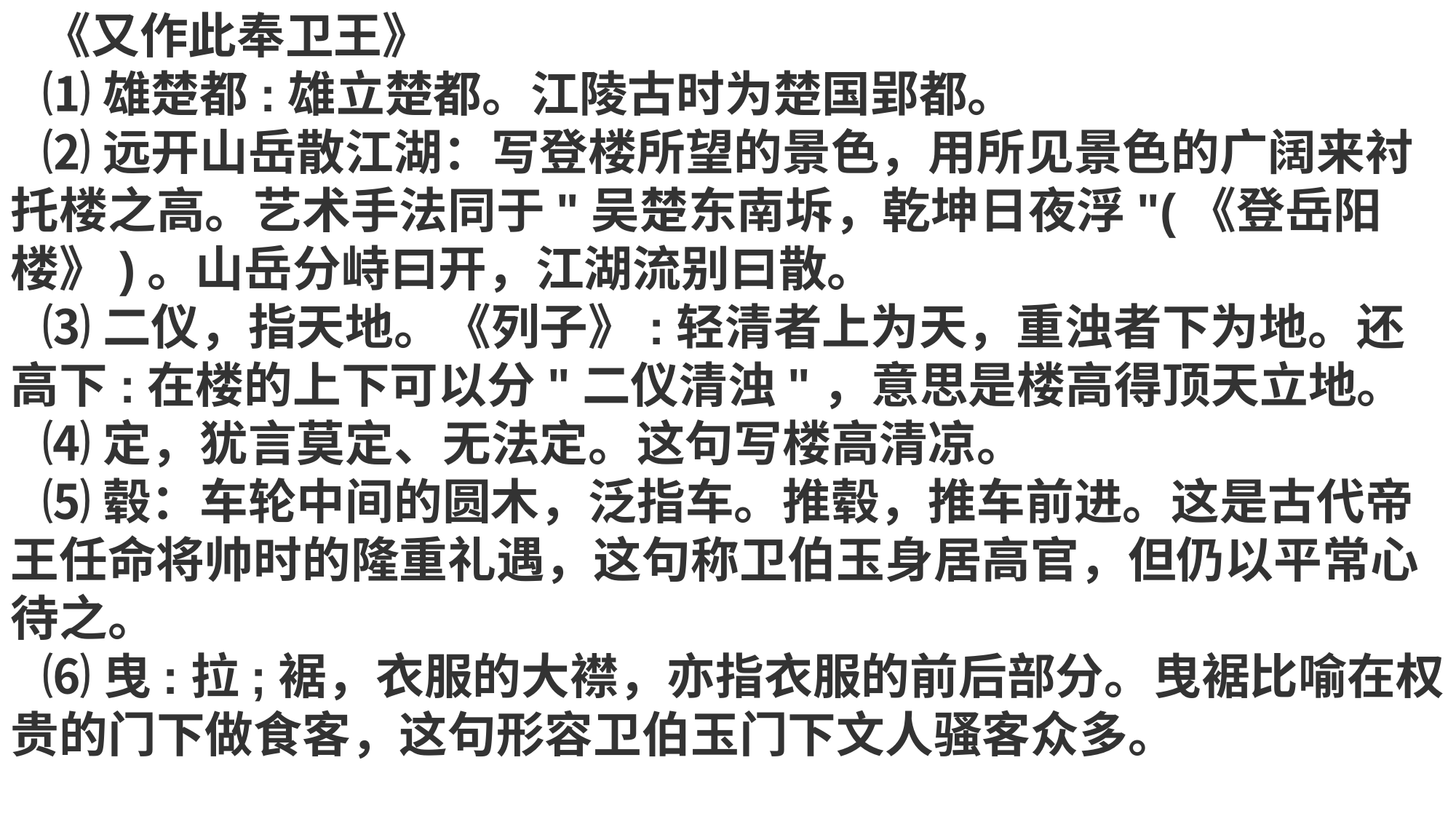

《又作此奉卫王》
⑴雄楚都:雄立楚都。江陵古时为楚国郢都。
⑵远开山岳散江湖：写登楼所望的景色，用所见景色的广阔来衬托楼之高。艺术手法同于"吴楚东南坼，乾坤日夜浮"(《登岳阳楼》)。山岳分峙曰开，江湖流别曰散。
⑶二仪，指天地。《列子》:轻清者上为天，重浊者下为地。还高下:在楼的上下可以分"二仪清浊"，意思是楼高得顶天立地。
⑷定，犹言莫定、无法定。这句写楼高清凉。
⑸毂：车轮中间的圆木，泛指车。推毂，推车前进。这是古代帝王任命将帅时的隆重礼遇，这句称卫伯玉身居高官，但仍以平常心待之。
⑹曳:拉;裾，衣服的大襟，亦指衣服的前后部分。曳裾比喻在权贵的门下做食客，这句形容卫伯玉门下文人骚客众多。